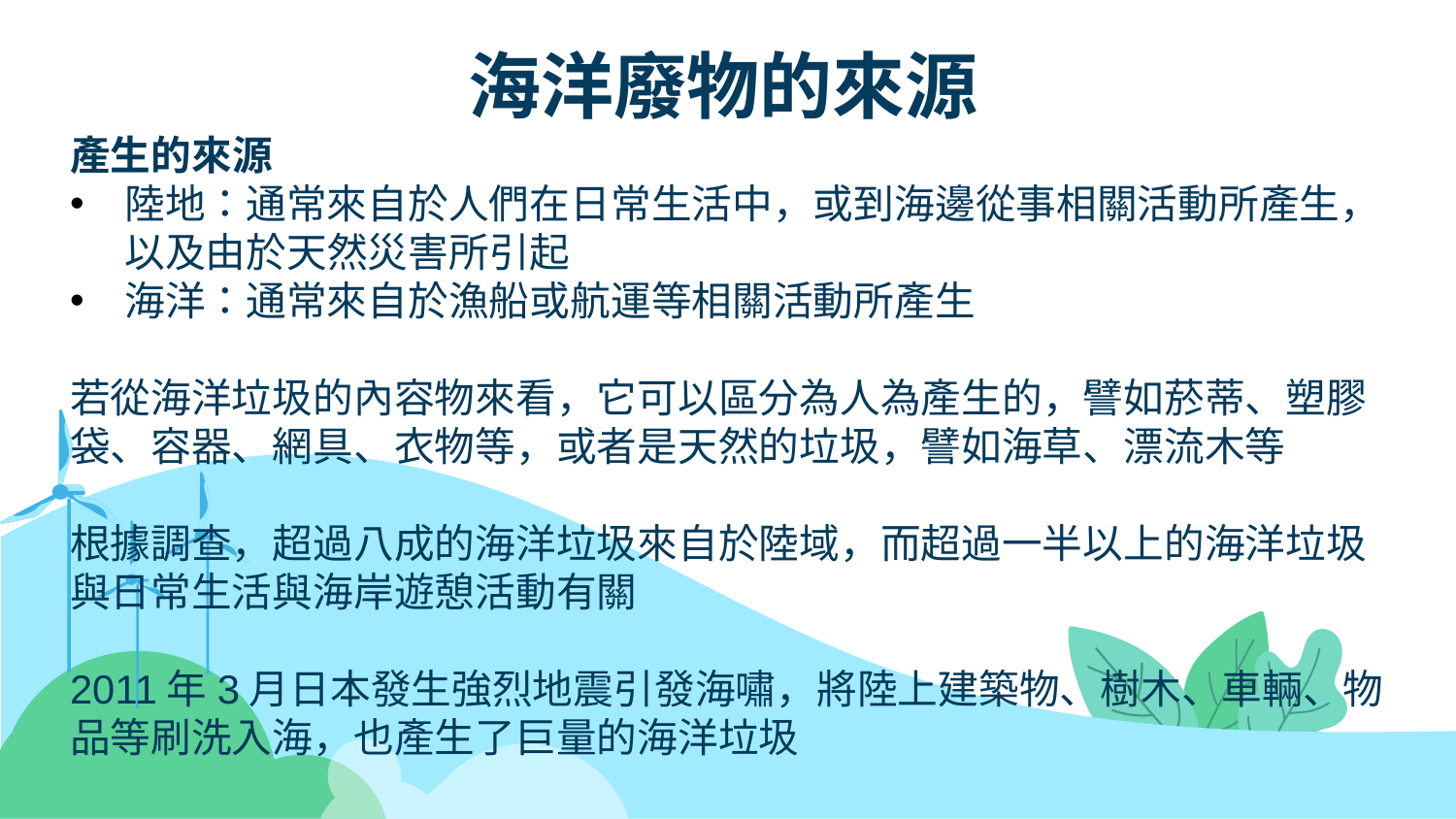

# 海洋廢物的來源
產生的來源
陸地：通常來自於人們在日常生活中，或到海邊從事相關活動所產生，以及由於天然災害所引起
海洋：通常來自於漁船或航運等相關活動所產生

若從海洋垃圾的內容物來看，它可以區分為人為產生的，譬如菸蒂、塑膠袋、容器、網具、衣物等，或者是天然的垃圾，譬如海草、漂流木等

根據調查，超過八成的海洋垃圾來自於陸域，而超過一半以上的海洋垃圾與日常生活與海岸遊憩活動有關

2011年3月日本發生強烈地震引發海嘯，將陸上建築物、樹木、車輛、物品等刷洗入海，也產生了巨量的海洋垃圾